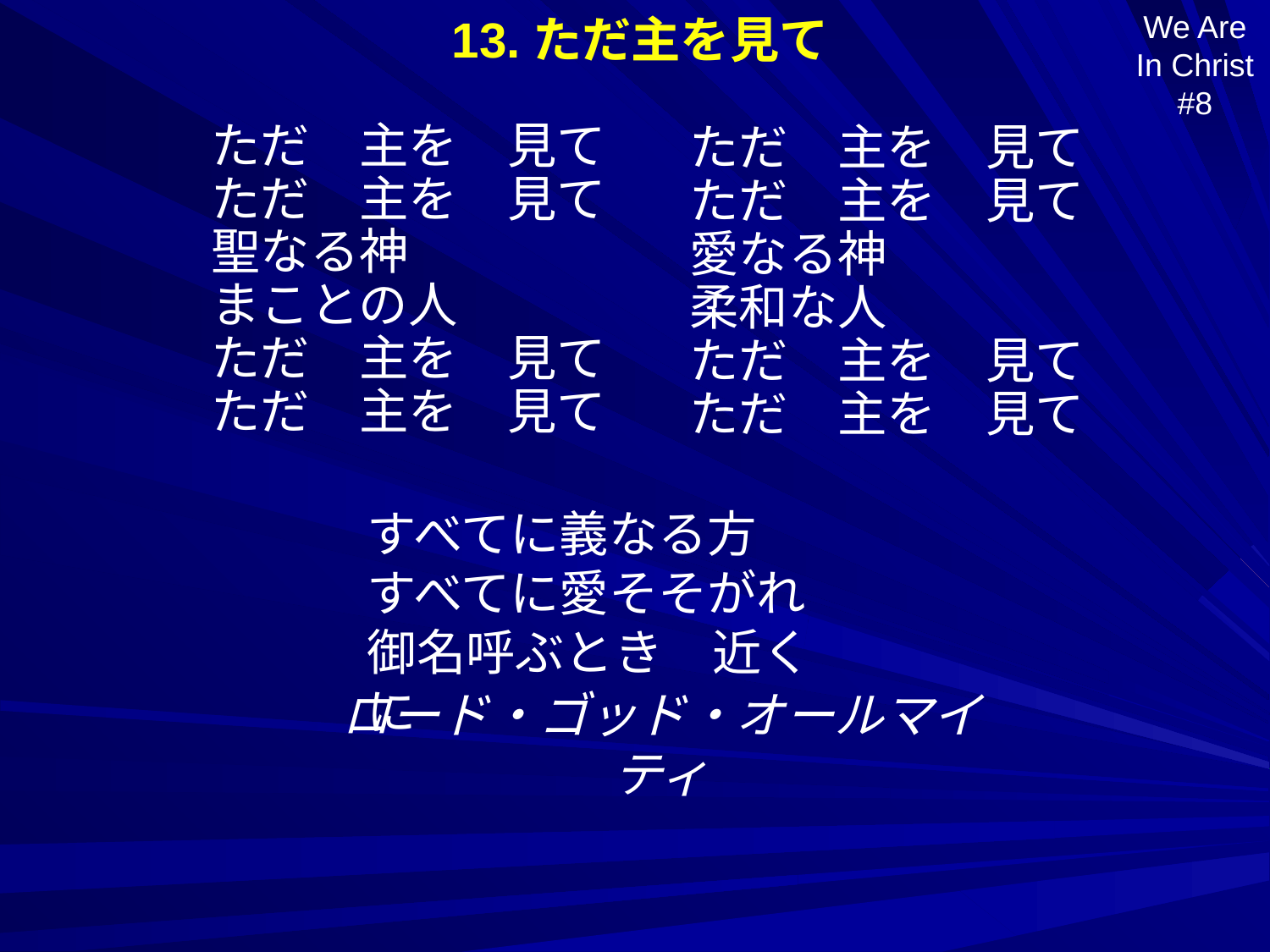

We Are In Christ #8
13.ただ主を見て

ただ　主を　見て
ただ　主を　見て
聖なる神
まことの人
ただ　主を　見て
ただ　主を　見て
ただ　主を　見て
ただ　主を　見て
愛なる神
柔和な人
ただ　主を　見て
ただ　主を　見て

すべてに義なる方
すべてに愛そそがれ
御名呼ぶとき　近くに

ロード・ゴッド・オールマイティ